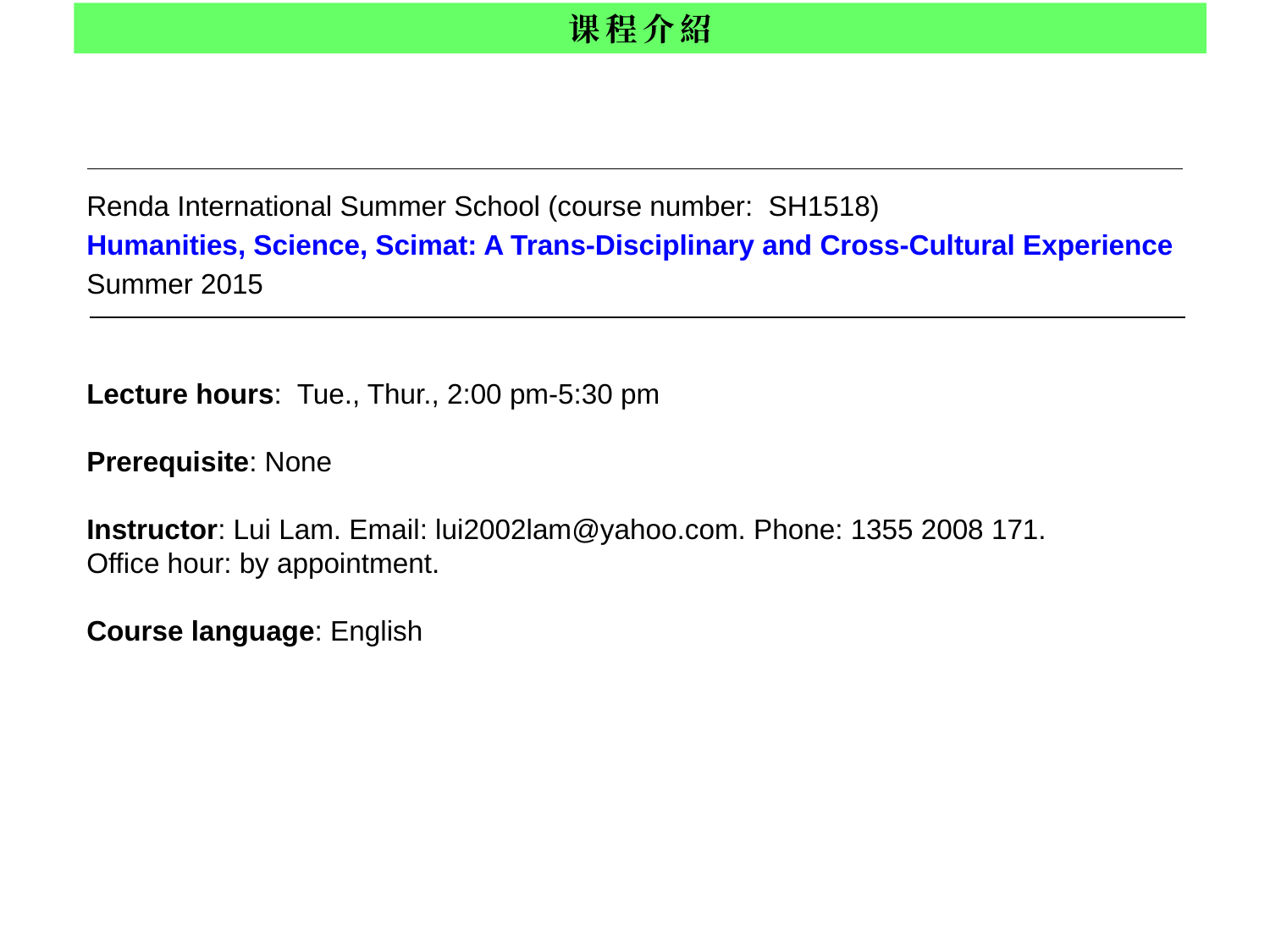

课程介紹

Renda International Summer School (course number:  SH1518)
Humanities, Science, Scimat: A Trans-Disciplinary and Cross-Cultural Experience
Summer 2015

Lecture hours:  Tue., Thur., 2:00 pm-5:30 pm

Prerequisite: None

Instructor: Lui Lam. Email: lui2002lam@yahoo.com. Phone: 1355 2008 171.
Office hour: by appointment.

Course language: English